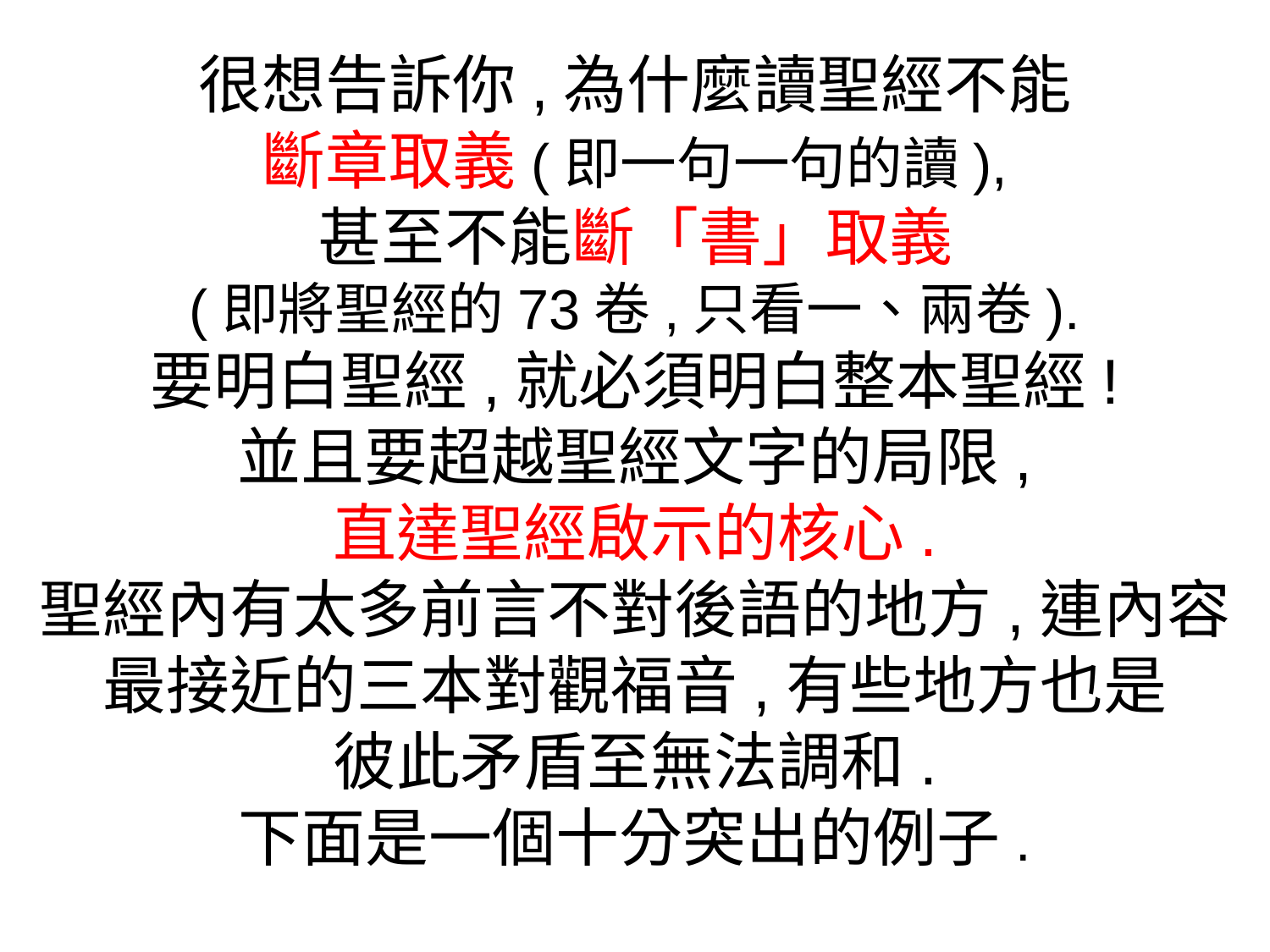

很想告訴你,為什麼讀聖經不能
斷章取義(即一句一句的讀),
甚至不能斷「書」取義
(即將聖經的73卷,只看一、兩卷).
要明白聖經,就必須明白整本聖經!
並且要超越聖經文字的局限,
直達聖經啟示的核心.
聖經內有太多前言不對後語的地方,連內容最接近的三本對觀福音,有些地方也是
彼此矛盾至無法調和.
下面是一個十分突出的例子.